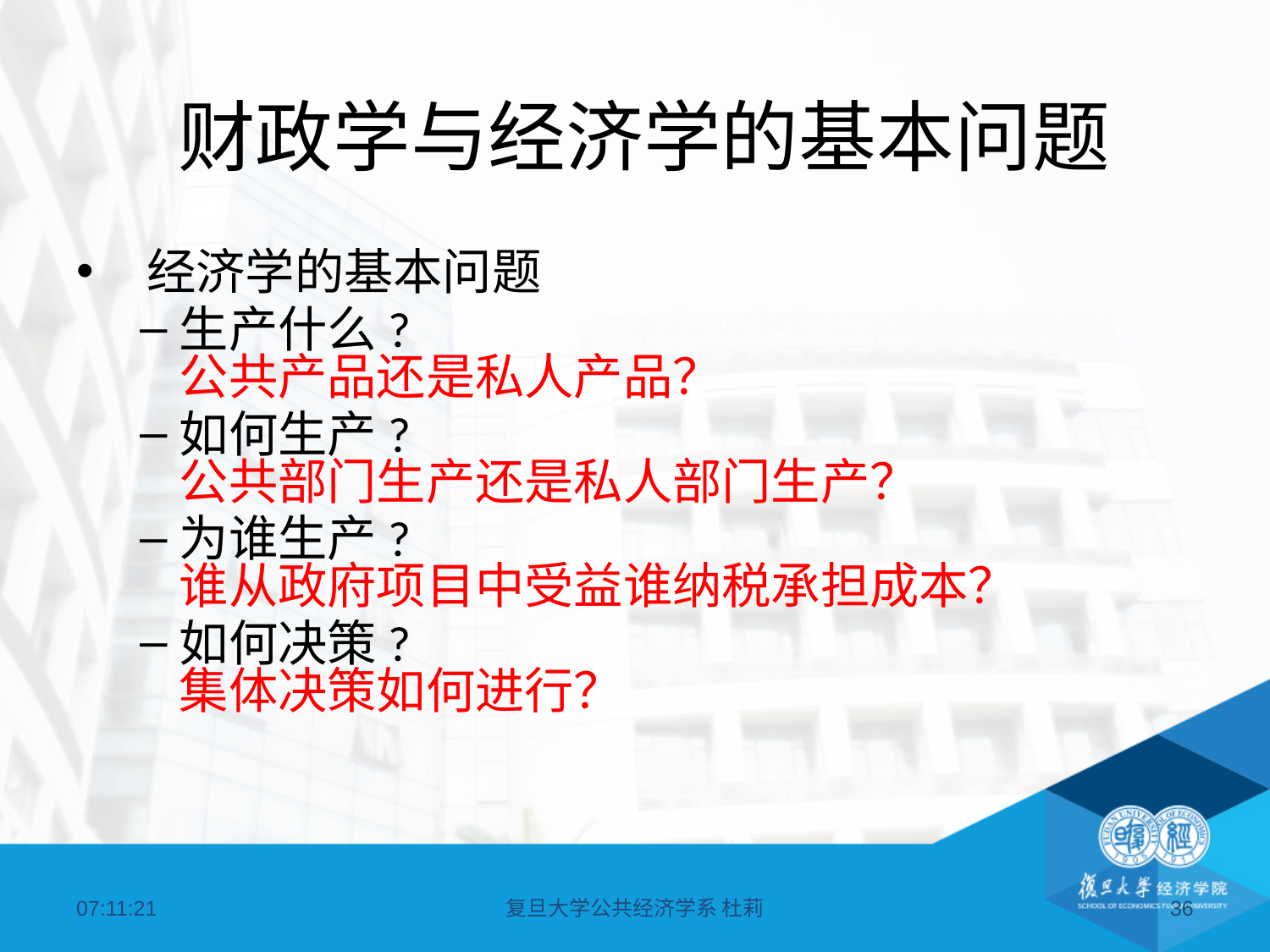

# 财政学与经济学的基本问题
 经济学的基本问题
生产什么?
公共产品还是私人产品？
如何生产?
公共部门生产还是私人部门生产？
为谁生产?
谁从政府项目中受益谁纳税承担成本？
如何决策?
集体决策如何进行？
07:11:21
复旦大学公共经济学系 杜莉
36